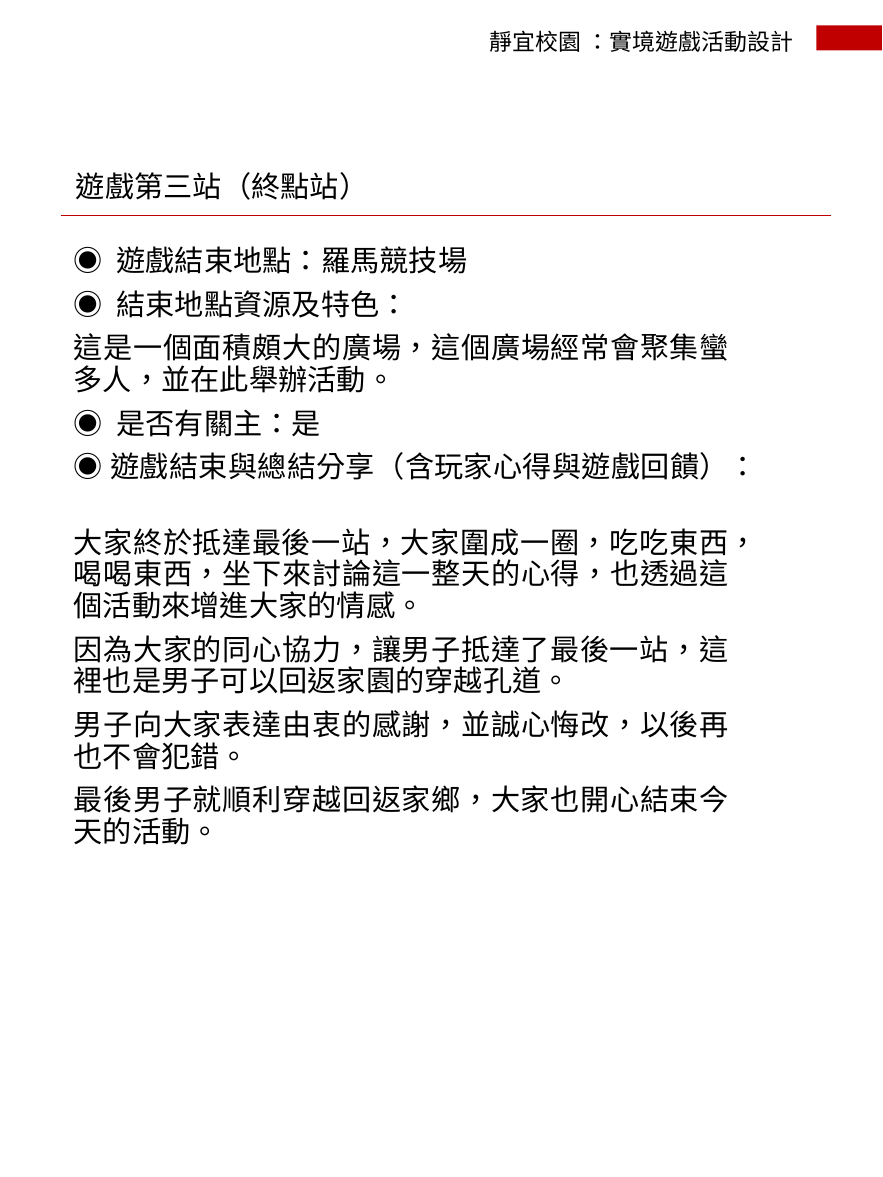

靜宜校園 ：實境遊戲活動設計

遊戲第三站（終點站）
◉ 遊戲結束地點：羅馬競技場
◉ 結束地點資源及特色：
這是一個面積頗大的廣場，這個廣場經常會聚集蠻多人，並在此舉辦活動。
◉ 是否有關主：是
◉遊戲結束與總結分享（含玩家心得與遊戲回饋）：
大家終於抵達最後一站，大家圍成一圈，吃吃東西，喝喝東西，坐下來討論這一整天的心得，也透過這個活動來增進大家的情感。
因為大家的同心協力，讓男子抵達了最後一站，這裡也是男子可以回返家園的穿越孔道。
男子向大家表達由衷的感謝，並誠心悔改，以後再也不會犯錯。
最後男子就順利穿越回返家鄉，大家也開心結束今天的活動。